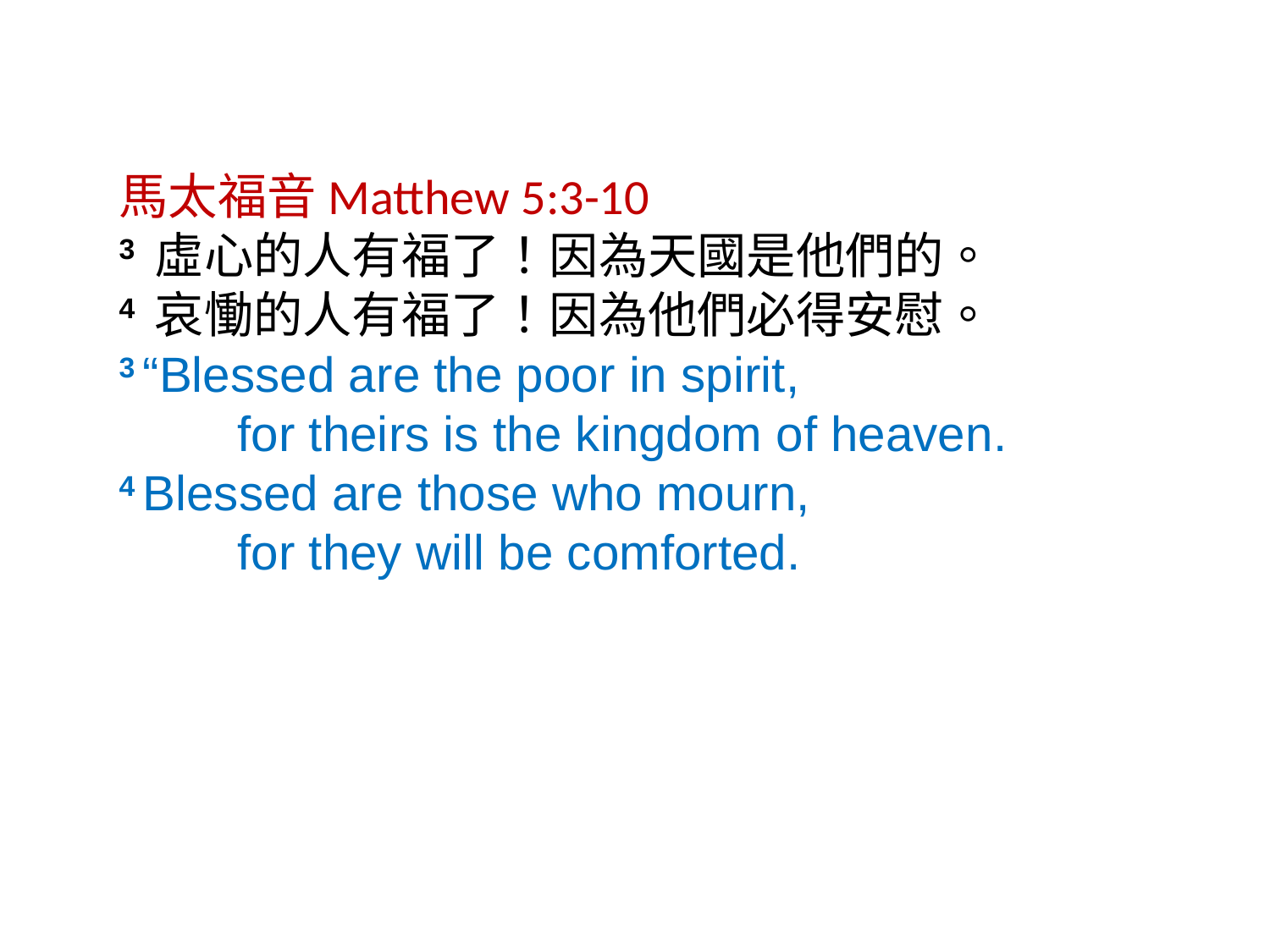

馬太福音Matthew 5:3-10
3 虛心的人有福了！因為天國是他們的。
4 哀慟的人有福了！因為他們必得安慰。
3 “Blessed are the poor in spirit,
    for theirs is the kingdom of heaven.
4 Blessed are those who mourn,
    for they will be comforted.